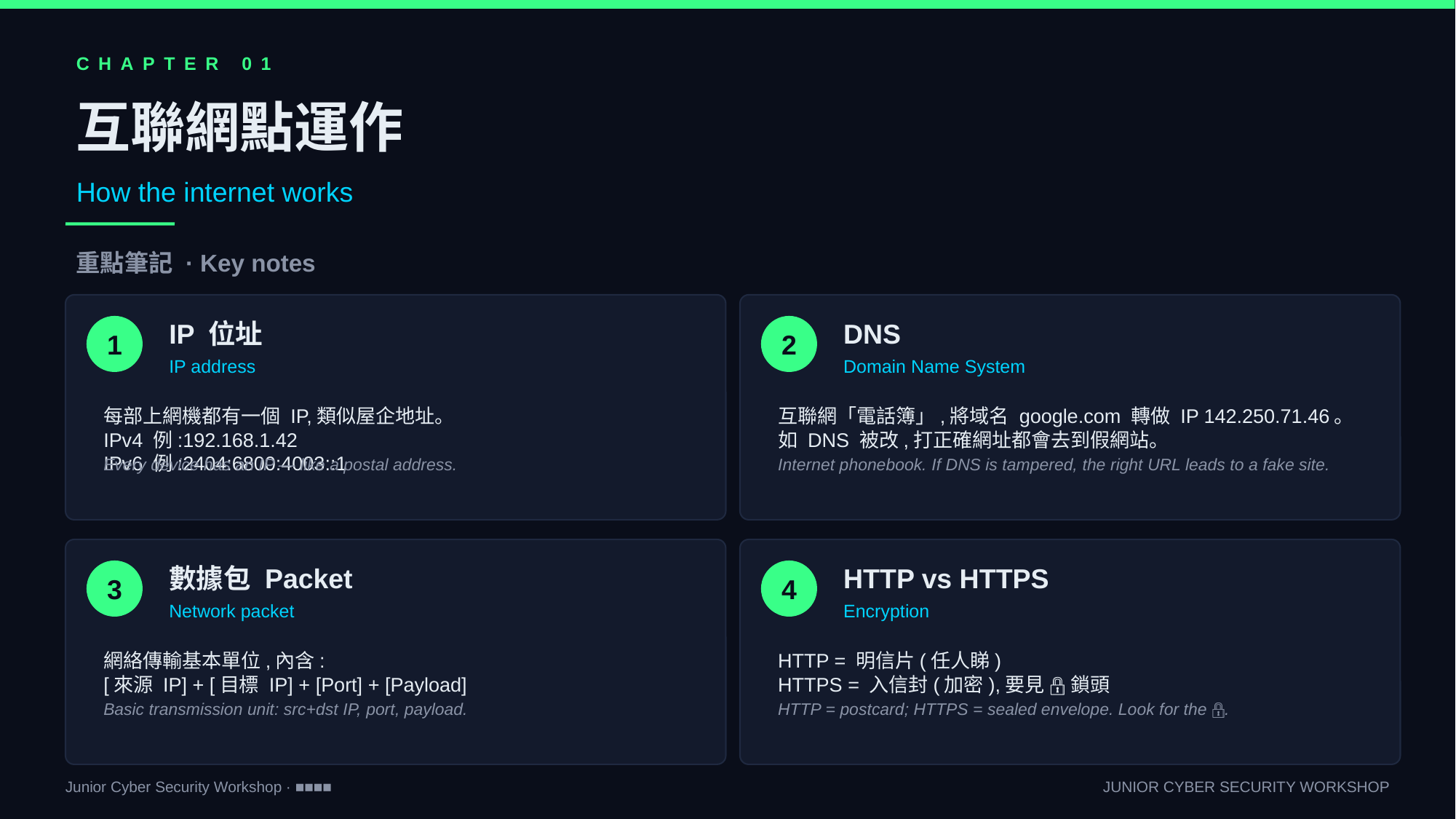

CHAPTER 01
互聯網點運作
How the internet works

重點筆記 · Key notes

IP 位址
DNS

1

2
IP address
Domain Name System
每部上網機都有一個 IP,類似屋企地址。
IPv4 例:192.168.1.42
IPv6 例:2404:6800:4003::1
互聯網「電話簿」,將域名 google.com 轉做 IP 142.250.71.46。如 DNS 被改,打正確網址都會去到假網站。
Every device has an IP — like a postal address.
Internet phonebook. If DNS is tampered, the right URL leads to a fake site.

數據包 Packet
HTTP vs HTTPS

3

4
Network packet
Encryption
網絡傳輸基本單位,內含:
[來源 IP] + [目標 IP] + [Port] + [Payload]
HTTP = 明信片(任人睇)
HTTPS = 入信封(加密),要見 🔒 鎖頭
Basic transmission unit: src+dst IP, port, payload.
HTTP = postcard; HTTPS = sealed envelope. Look for the 🔒.